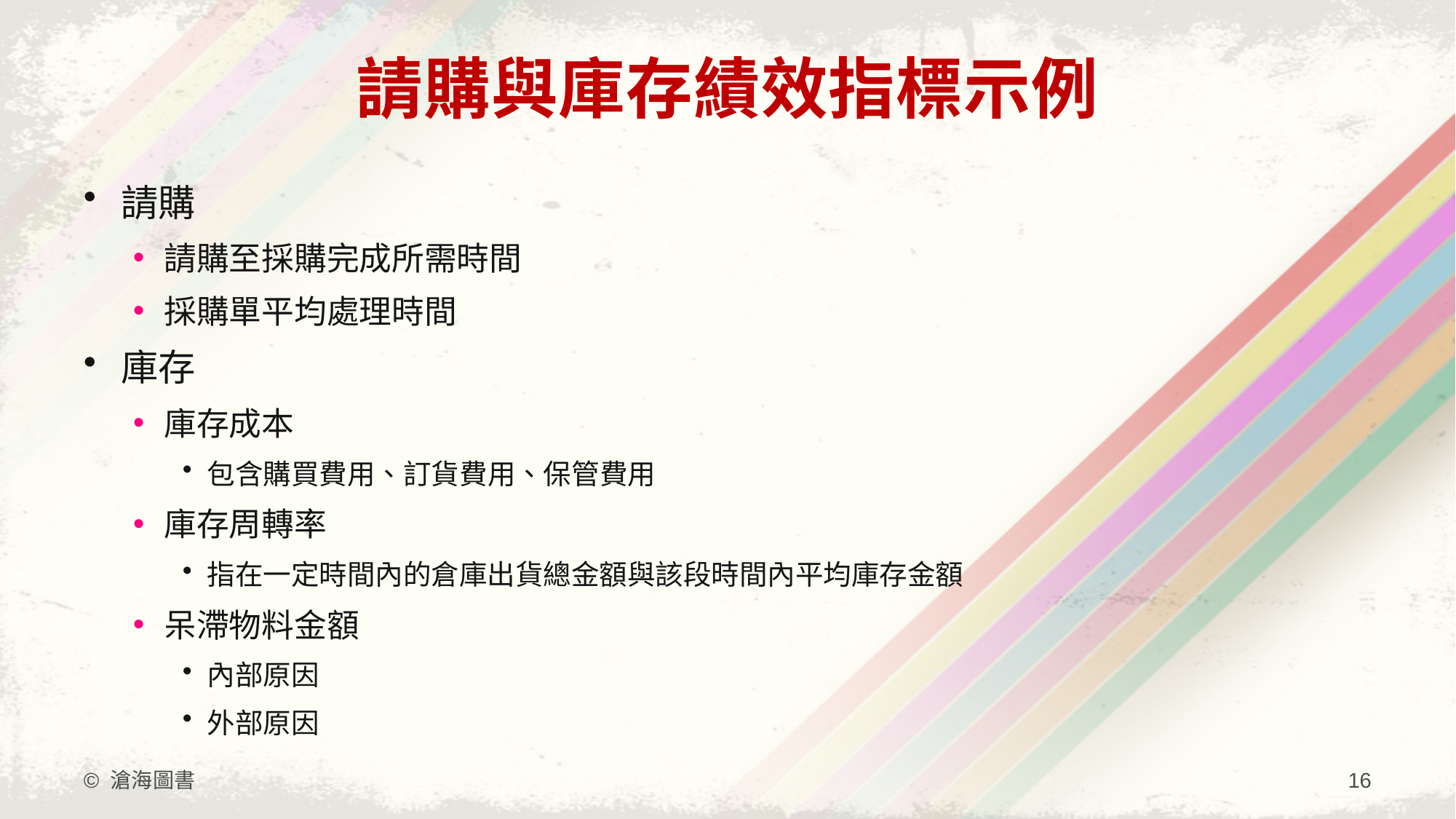

# 請購與庫存績效指標示例
請購
請購至採購完成所需時間
採購單平均處理時間
庫存
庫存成本
包含購買費用、訂貨費用、保管費用
庫存周轉率
指在一定時間內的倉庫出貨總金額與該段時間內平均庫存金額
呆滯物料金額
內部原因
外部原因
© 滄海圖書
16